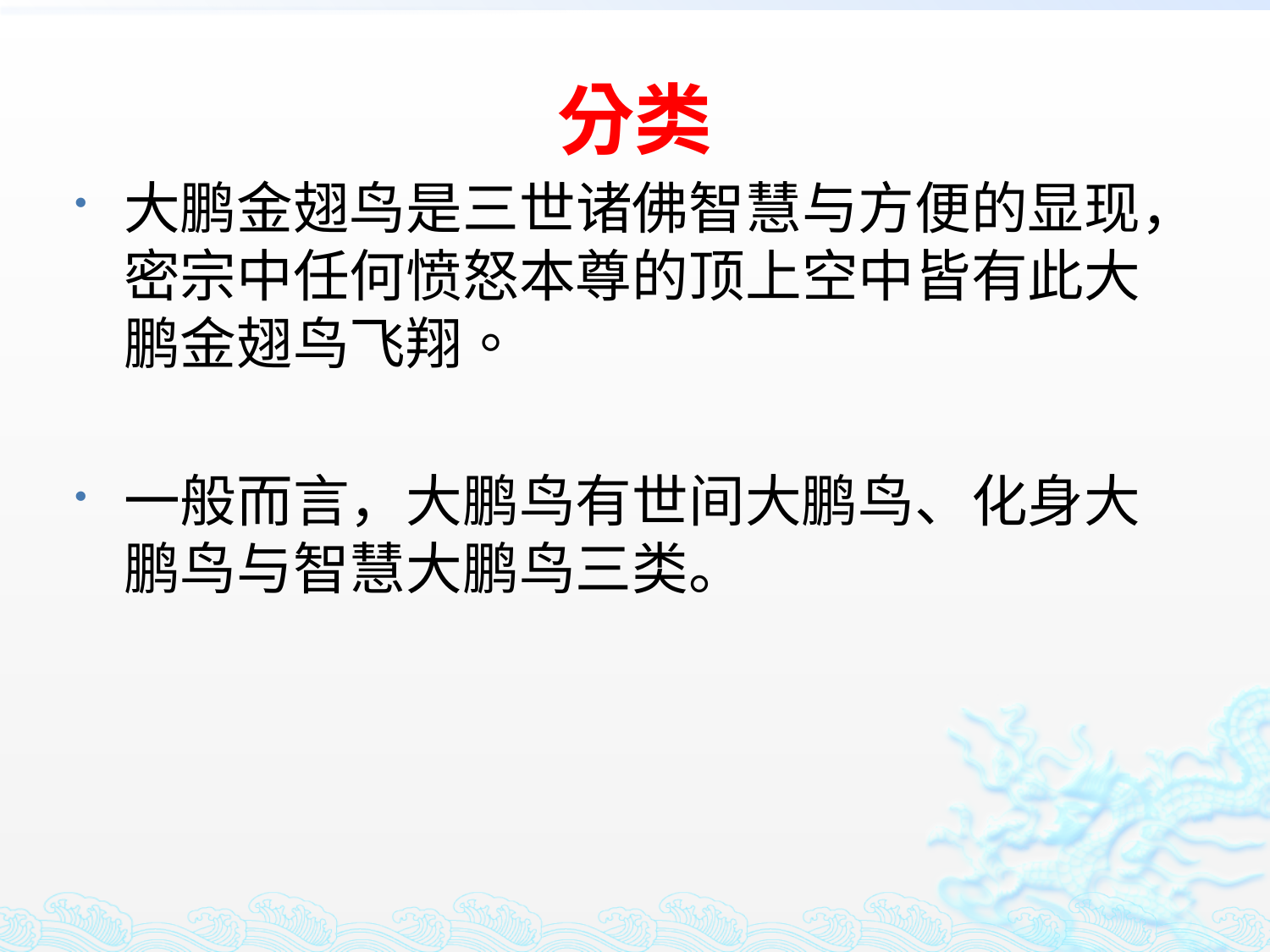

# 分类
大鹏金翅鸟是三世诸佛智慧与方便的显现，密宗中任何愤怒本尊的顶上空中皆有此大鹏金翅鸟飞翔。

一般而言，大鹏鸟有世间大鹏鸟、化身大鹏鸟与智慧大鹏鸟三类。